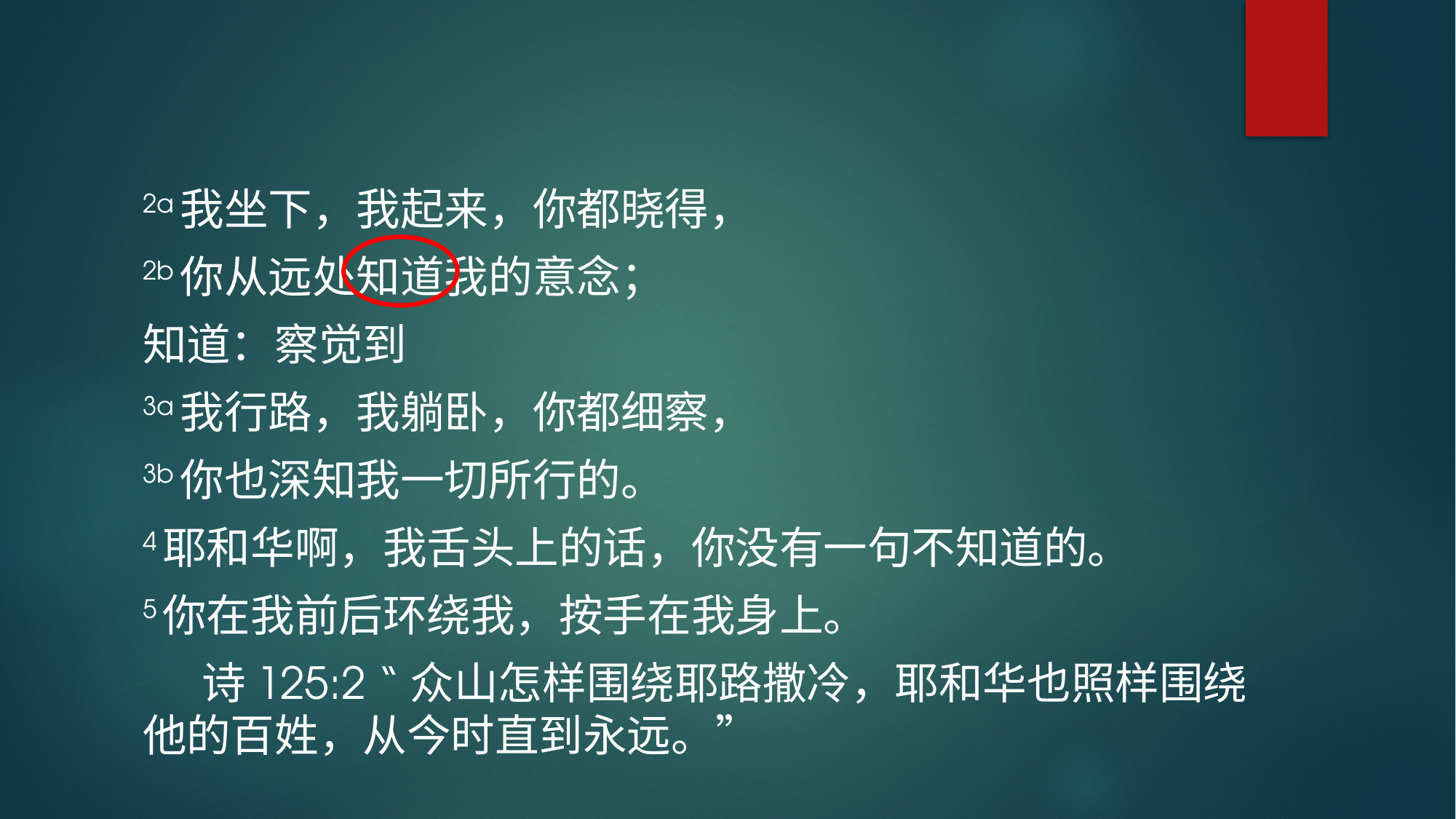

#
2a我坐下，我起来，你都晓得，
2b你从远处知道我的意念；
知道：察觉到
3a我行路，我躺卧，你都细察，
3b你也深知我一切所行的。
4耶和华啊，我舌头上的话，你没有一句不知道的。
5你在我前后环绕我，按手在我身上。
     诗125:2 “众山怎样围绕耶路撒冷，耶和华也照样围绕他的百姓，从今时直到永远。”